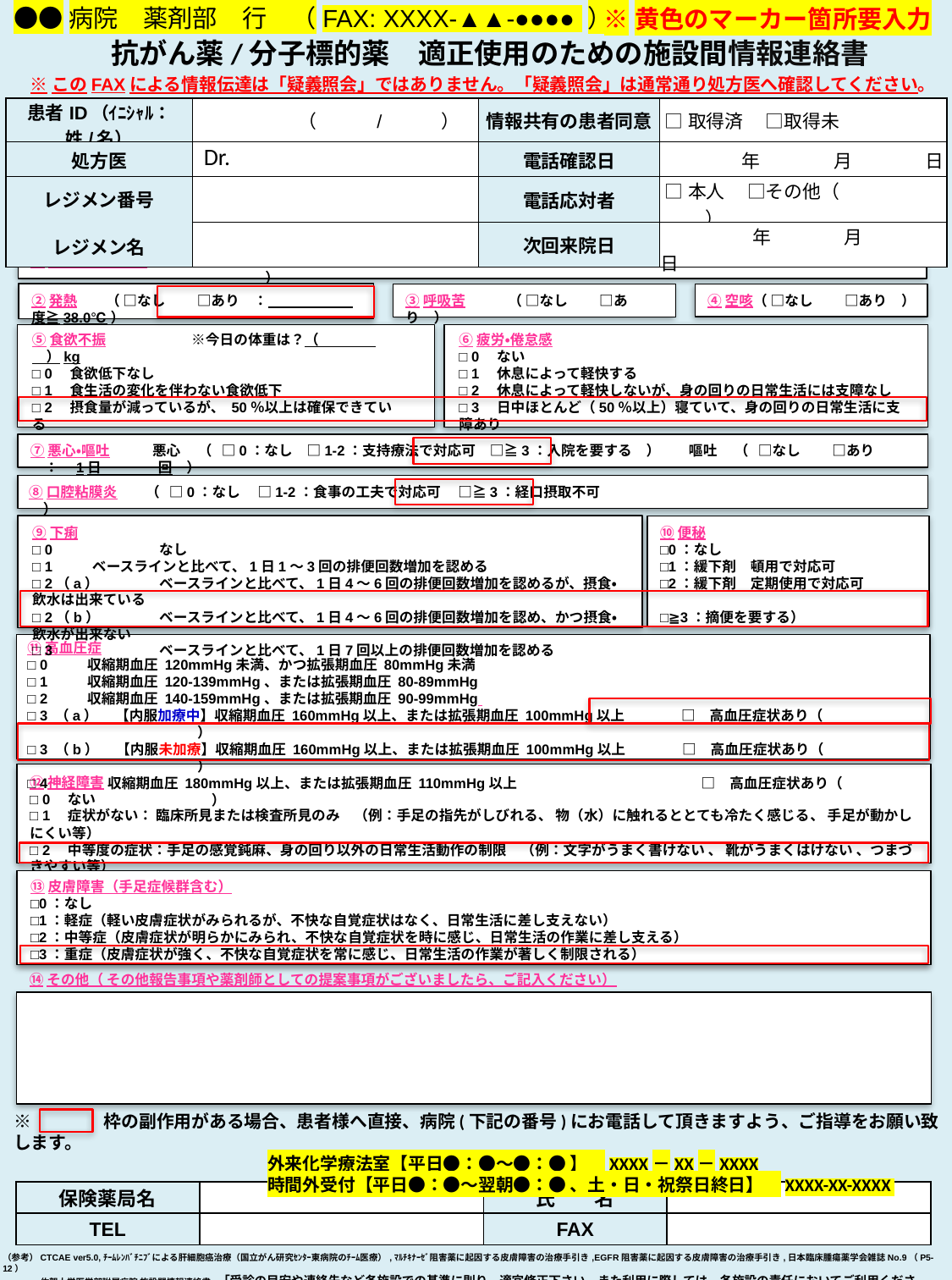

●●病院　薬剤部　行　（FAX: XXXX-▲▲-●●●● ）
※黄色のマーカー箇所要入力
　抗がん薬/分子標的薬　適正使用のための施設間情報連絡書
※このFAXによる情報伝達は「疑義照会」ではありません。「疑義照会」は通常通り処方医へ確認してください。
| 患者ID（ｲﾆｼｬﾙ：姓/名） | （　　　/　　　） | 情報共有の患者同意 | □取得済　 □取得未 |
| --- | --- | --- | --- |
| 処方医 | Dr. | 電話確認日 | 年　　　　月　　　　日 |
| レジメン番号 レジメン名 |  | 電話応対者 | □本人　 □その他（　　　　　　　 ） |
|  |  | 次回来院日 | 年　　　　月　　　　日 |

①服薬状況の確認　　飲み忘れ　 （    □なし　 　□あり→問題点　：　　　　　　　　　　　　　　　　　　　　　　　　　　　　　　　　　　　　　　　　　　　　　       ）

②発熱　　（ □なし　 　□あり　：　　　　　　度≧38.0℃）
③呼吸苦　　　（ □なし　 　□あり　）
④空咳（ □なし　 　□あり　）

⑤食欲不振　　　　　　※今日の体重は？（　　　　　）kg
□ 0　食欲低下なし
□ 1　食生活の変化を伴わない食欲低下
□ 2　摂食量が減っているが、 50％以上は確保できている
□ 3　摂食量が50％未満まで減り、著名な体重減少を認める
⑥疲労・倦怠感
□ 0　ない
□ 1　休息によって軽快する
□ 2　休息によって軽快しないが、身の回りの日常生活には支障なし
□ 3　日中ほとんど（50％以上）寝ていて、身の回りの日常生活に支障あり

⑦悪心・嘔吐　　　悪心　 （   □0：なし　□1-2：支持療法で対応可　□≧3：入院を要する　）　　嘔吐　 （   □なし　 　□あり　：　1日　　　　回　）

⑧口腔粘膜炎　　（   □0：なし　 □1-2：食事の工夫で対応可　 □≧3：経口摂取不可　　）

⑨下痢
□ 0	なし
□ 1　       ベースラインと比べて、1日1～3回の排便回数増加を認める
□ 2（a）	ベースラインと比べて、1日4～6回の排便回数増加を認めるが、摂食・飲水は出来ている
□ 2（b）	ベースラインと比べて、1日4～6回の排便回数増加を認め、かつ摂食・飲水が出来ない
□ 3	ベースラインと比べて、1日7回以上の排便回数増加を認める

⑩便秘
□0：なし
□1：緩下剤　頓用で対応可
□2：緩下剤　定期使用で対応可
□≧3：摘便を要する）

⑪高血圧症
□ 0　       収縮期血圧 120mmHg未満、かつ拡張期血圧 80mmHg未満
□ 1　       収縮期血圧 120-139mmHg、または拡張期血圧 80-89mmHg
□ 2　       収縮期血圧 140-159mmHg、または拡張期血圧 90-99mmHg
□ 3 （a） 　【内服加療中】収縮期血圧 160mmHg以上、または拡張期血圧 100mmHg以上　　　　□　高血圧症状あり（　　　　　　　　　　　　　　　　　　）
□ 3 （b） 　【内服未加療】収縮期血圧 160mmHg以上、または拡張期血圧 100mmHg以上　　　　□　高血圧症状あり（　　　　　　　　　　　　　　　　　　）
□ 4　　　　収縮期血圧 180mmHg以上、または拡張期血圧 110mmHg以上　　　　　　　　　　　　　□　高血圧症状あり（　　　　　　　　　　　　　　　　　　）

⑫神経障害
□ 0　ない
□ 1　症状がない： 臨床所見または検査所見のみ　（例：手足の指先がしびれる、 物（水）に触れるととても冷たく感じる、 手足が動かしにくい等）
□ 2　中等度の症状：手足の感覚鈍麻、身の回り以外の日常生活動作の制限　（例：文字がうまく書けない 、 靴がうまくはけない 、つまづきやすい等）
□ 3　高度の症状：手足の感覚消失、身の回りの日常生活 動作の制限　（例：歩行困難、階段昇降困難　等）

⑬皮膚障害（手足症候群含む）
□0：なし
□1：軽症（軽い皮膚症状がみられるが、不快な自覚症状はなく、日常生活に差し支えない）
□2：中等症（皮膚症状が明らかにみられ、不快な自覚症状を時に感じ、日常生活の作業に差し支える）
□3：重症（皮膚症状が強く、不快な自覚症状を常に感じ、日常生活の作業が著しく制限される）

⑭その他（ その他報告事項や薬剤師としての提案事項がございましたら、ご記入ください）

※                 枠の副作用がある場合、患者様へ直接、病院(下記の番号)にお電話して頂きますよう、ご指導をお願い致します。
		外来化学療法室【平日●：●～●：● 】　XXXX－XX－XXXX
		時間外受付【平日●：●～翌朝●：● 、土・日・祝祭日終日】　XXXX-XX-XXXX

| 保険薬局名 |  | 氏　　名 |  |
| --- | --- | --- | --- |
| TEL |  | FAX |  |
（参考）CTCAE ver5.0,ﾁｰﾑﾚﾝﾊﾞﾁﾆﾌﾞによる肝細胞癌治療（国立がん研究ｾﾝﾀｰ東病院のﾁｰﾑ医療）,ﾏﾙﾁｷﾅｰｾﾞ阻害薬に起因する皮膚障害の治療手引き,EGFR阻害薬に起因する皮膚障害の治療手引き,日本臨床腫瘍薬学会雑誌No.9（P5-12）
　　　　 佐賀大学医学部附属病院 施設間情報連絡書   「受診の目安や連絡先など各施設での基準に則り、適宜修正下さい。また利用に際しては、各施設の責任においてご利用ください。」